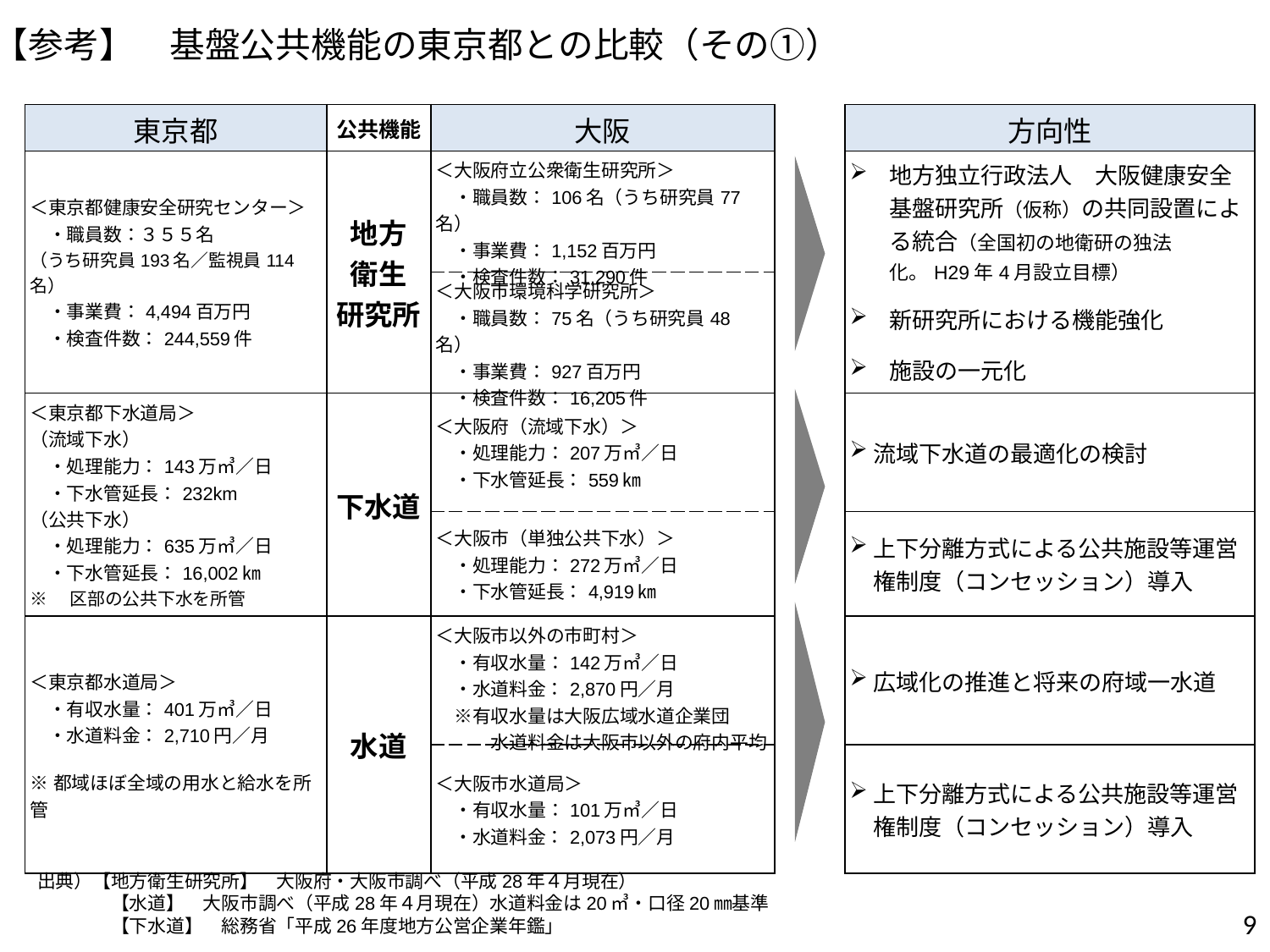

【参考】　基盤公共機能の東京都との比較（その①）
| 東京都 | 公共機能 | 大阪 |  | 方向性 |
| --- | --- | --- | --- | --- |
| ＜東京都健康安全研究センター＞ 　・職員数：３５５名 （うち研究員193名／監視員114名） 　・事業費：4,494百万円 　・検査件数：244,559件 | 地方 衛生 研究所 | ＜大阪府立公衆衛生研究所＞ 　・職員数：106名（うち研究員77名） 　・事業費：1,152百万円 　・検査件数：31,290件 |  | 地方独立行政法人　大阪健康安全基盤研究所（仮称）の共同設置による統合（全国初の地衛研の独法化。H29年4月設立目標） 新研究所における機能強化 施設の一元化 |
|  |  | ＜大阪市環境科学研究所＞ 　・職員数：75名（うち研究員48名） 　・事業費：927百万円 　・検査件数：16,205件 |  |  |
| ＜東京都下水道局＞ （流域下水） 　・処理能力：143万㎥／日 　・下水管延長：232km （公共下水） 　・処理能力：635万㎥／日 　・下水管延長：16,002㎞ ※　区部の公共下水を所管 | 下水道 | ＜大阪府（流域下水）＞ 　・処理能力：207万㎥／日 　・下水管延長：559㎞ |  | 流域下水道の最適化の検討 |
|  |  | ＜大阪市（単独公共下水）＞ 　・処理能力：272万㎥／日 　・下水管延長：4,919㎞ |  | 上下分離方式による公共施設等運営権制度（コンセッション）導入 |
| ＜東京都水道局＞ 　・有収水量：401万㎥／日 　・水道料金：2,710円／月 ※都域ほぼ全域の用水と給水を所管 | 水道 | ＜大阪市以外の市町村＞ 　・有収水量：142万㎥／日 　・水道料金：2,870円／月 　※有収水量は大阪広域水道企業団 　　　水道料金は大阪市以外の府内平均 |  | 広域化の推進と将来の府域一水道 |
|  |  | ＜大阪市水道局＞ 　・有収水量：101万㎥／日 　・水道料金：2,073円／月 |  | 上下分離方式による公共施設等運営権制度（コンセッション）導入 |

出典）【地方衛生研究所】　大阪府・大阪市調べ（平成28年４月現在）
　　　　【水道】　大阪市調べ（平成28年４月現在）水道料金は20㎥・口径20㎜基準
　　　　【下水道】　総務省「平成26年度地方公営企業年鑑」
9